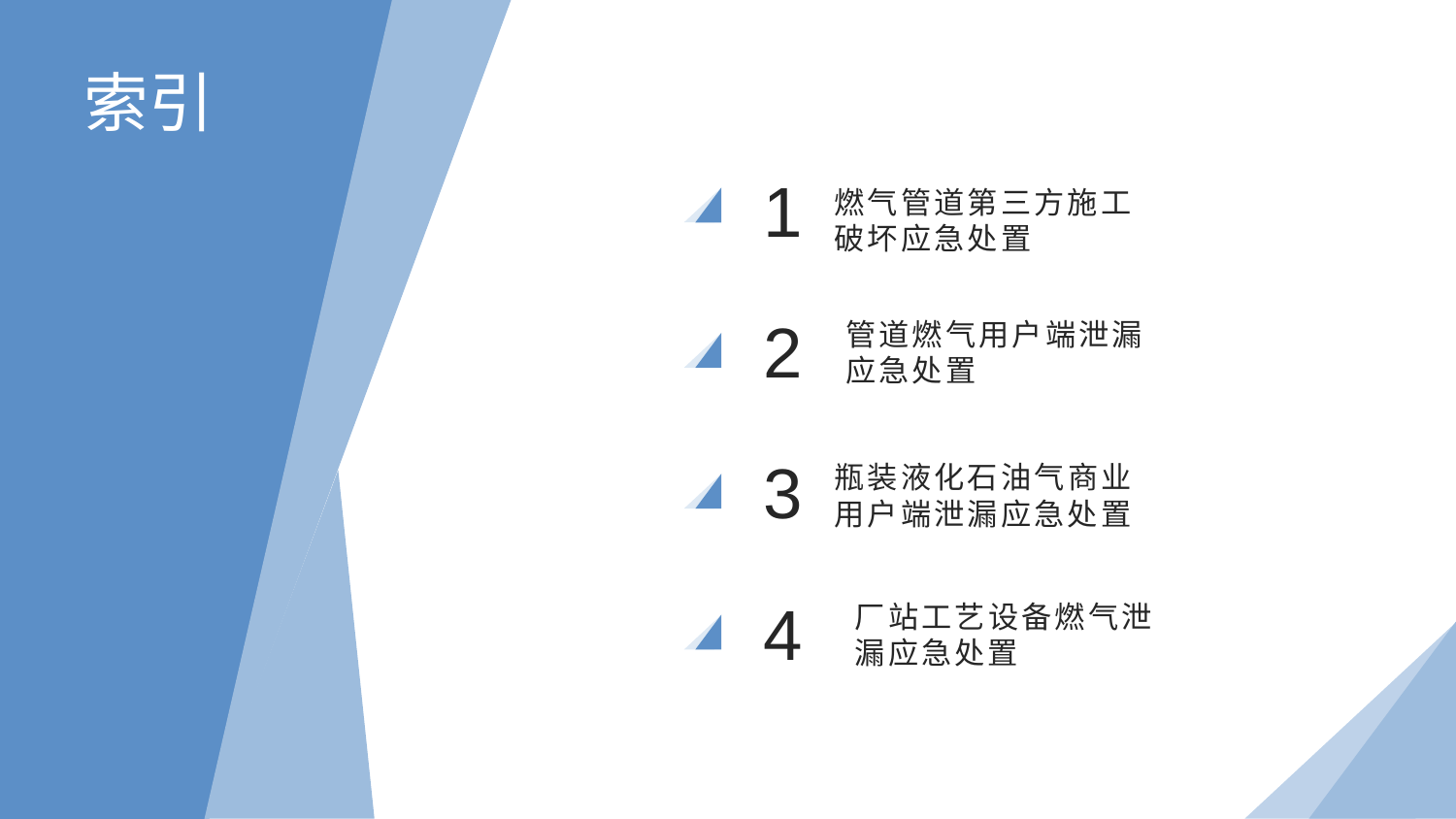

索引
1
燃气管道第三方施工破坏应急处置

2
管道燃气用户端泄漏应急处置

3
瓶装液化石油气商业用户端泄漏应急处置

4
厂站工艺设备燃气泄漏应急处置